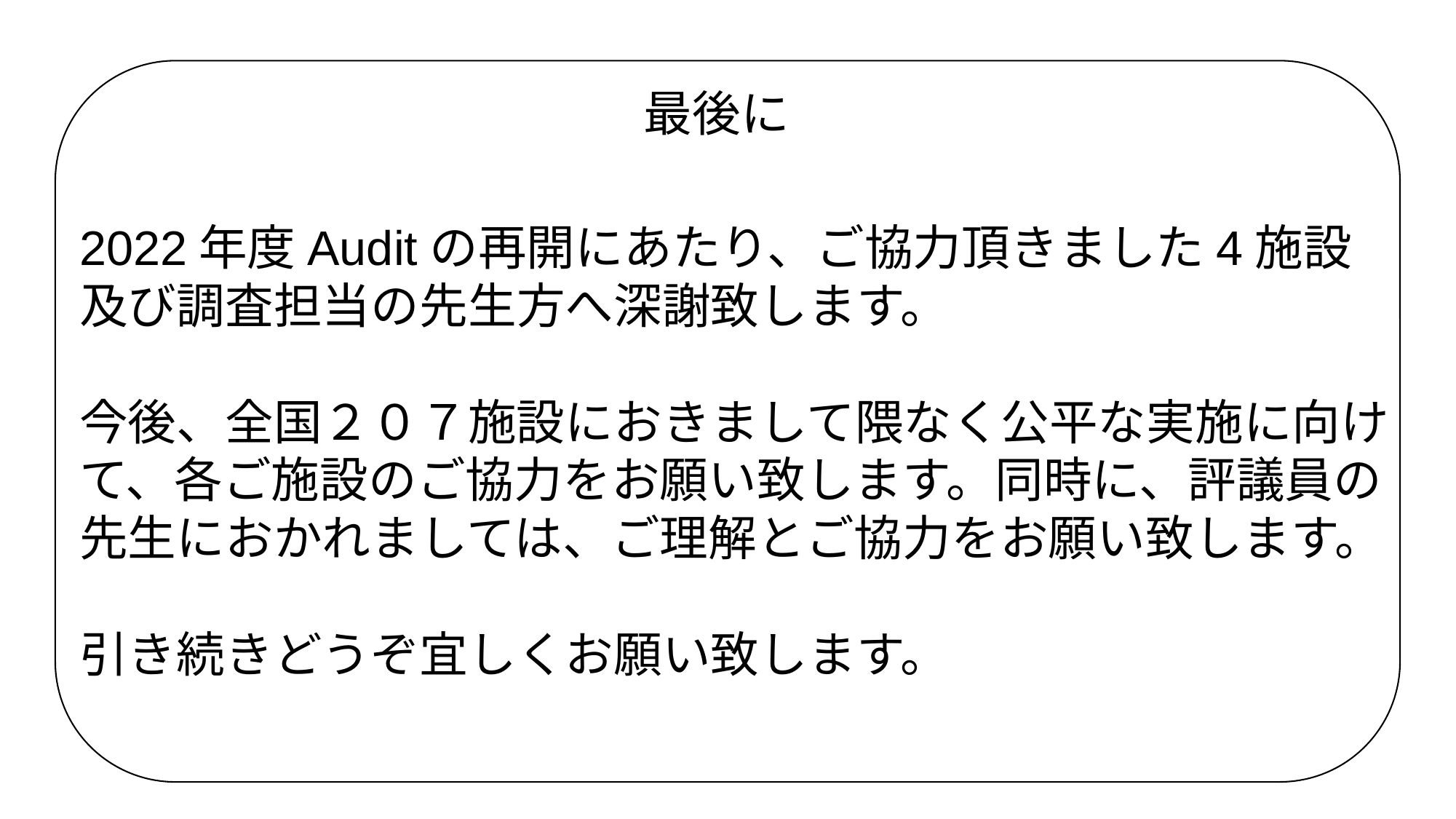

最後に
2022年度Auditの再開にあたり、ご協力頂きました4施設及び調査担当の先生方へ深謝致します。

今後、全国２０７施設におきまして隈なく公平な実施に向けて、各ご施設のご協力をお願い致します。同時に、評議員の先生におかれましては、ご理解とご協力をお願い致します。

引き続きどうぞ宜しくお願い致します。